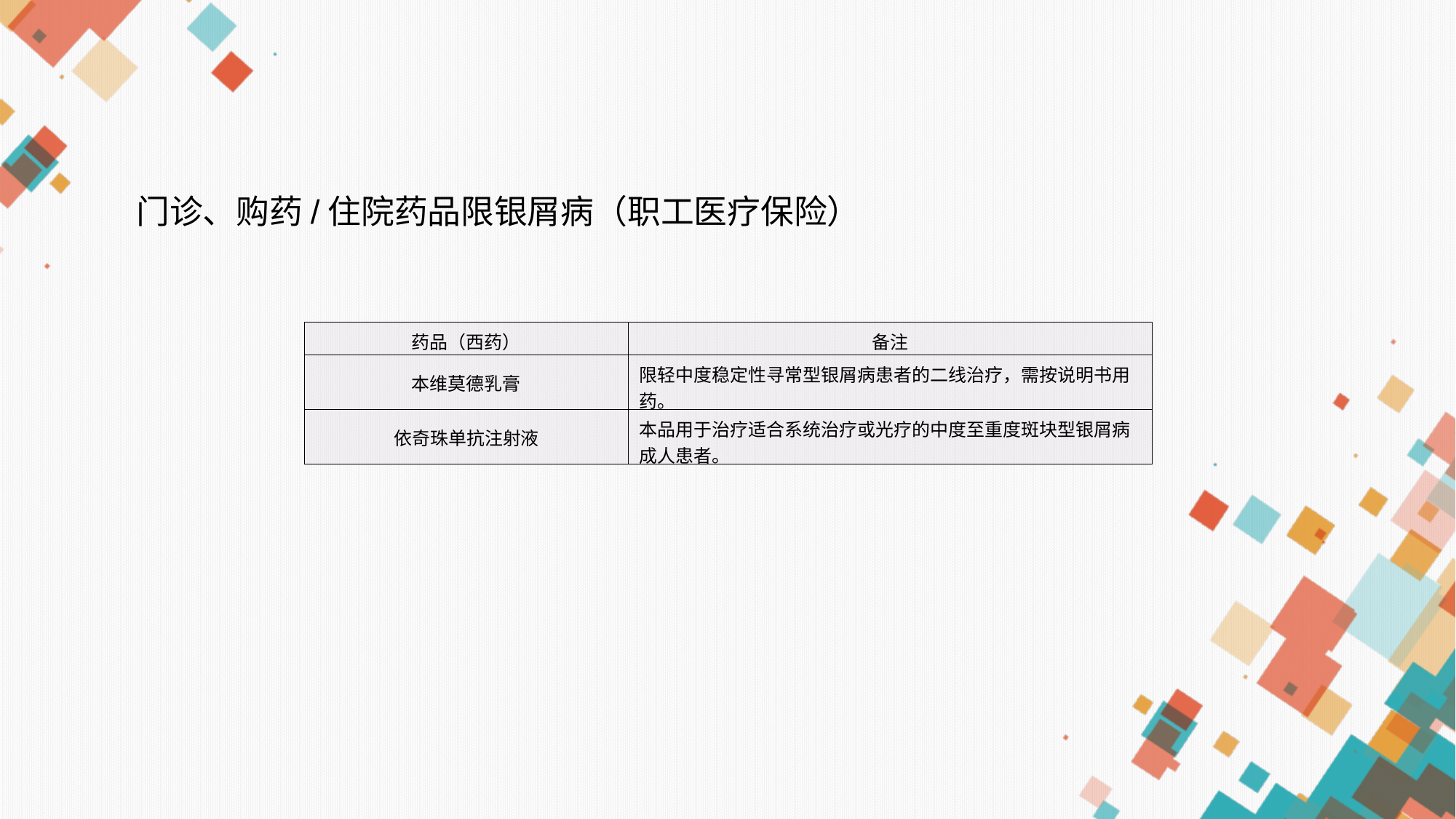

门诊、购药/住院药品限银屑病（职工医疗保险）
| 药品（西药） | 备注 |
| --- | --- |
| 本维莫德乳膏 | 限轻中度稳定性寻常型银屑病患者的二线治疗，需按说明书用药。 |
| 依奇珠单抗注射液 | 本品用于治疗适合系统治疗或光疗的中度至重度斑块型银屑病成人患者。 |